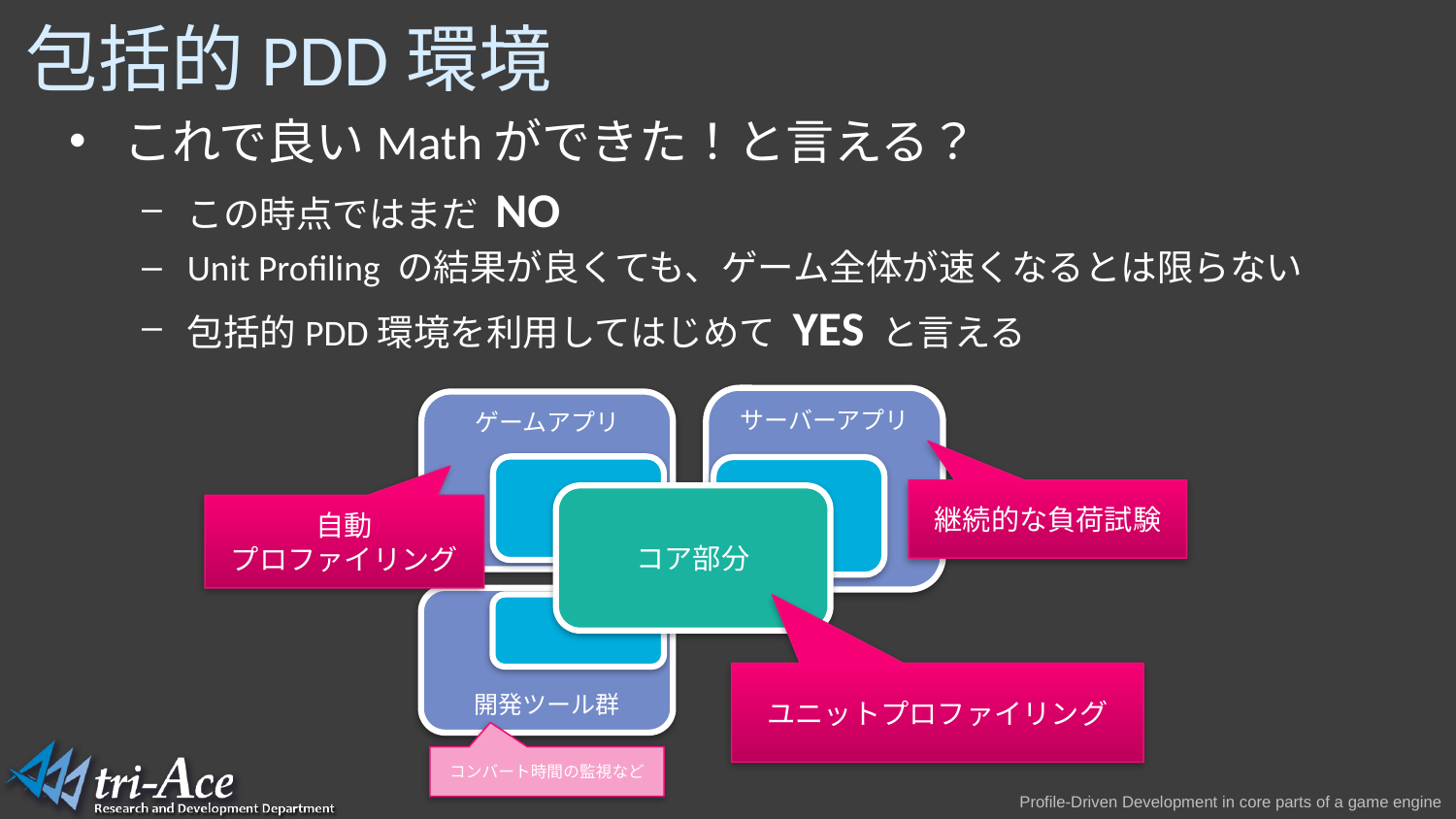

# 包括的PDD環境
これで良いMathができた！と言える？
この時点ではまだ NO
Unit Profiling の結果が良くても、ゲーム全体が速くなるとは限らない
包括的PDD環境を利用してはじめて YES と言える

サーバーアプリ
ゲームアプリ

継続的な負荷試験
コア部分
自動
プロファイリング
開発ツール群

ユニットプロファイリング
コンバート時間の監視など